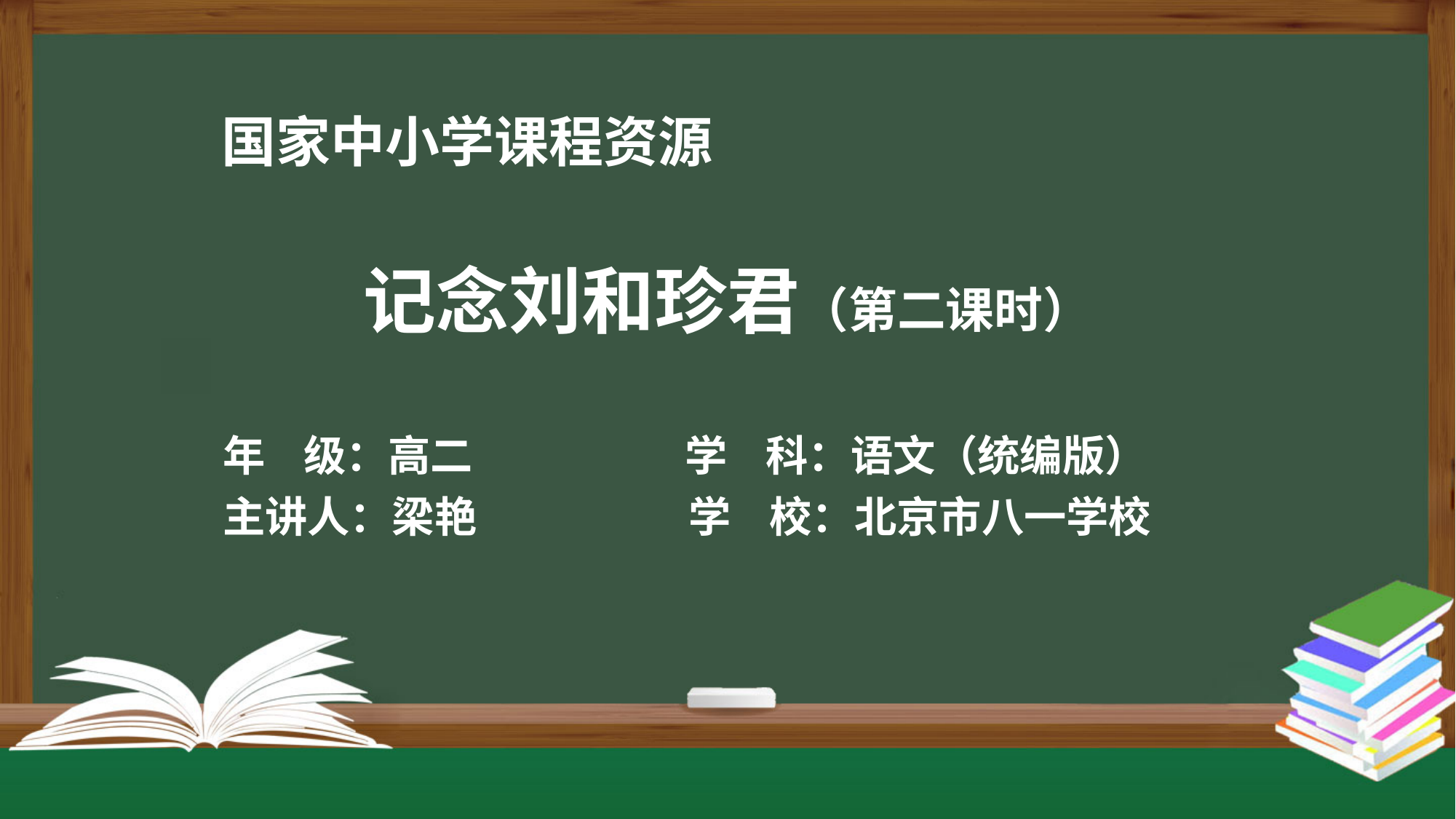

记念刘和珍君（第二课时）
年    级：高二                      学    科：语文（统编版）
主讲人：梁艳                      学    校：北京市八一学校